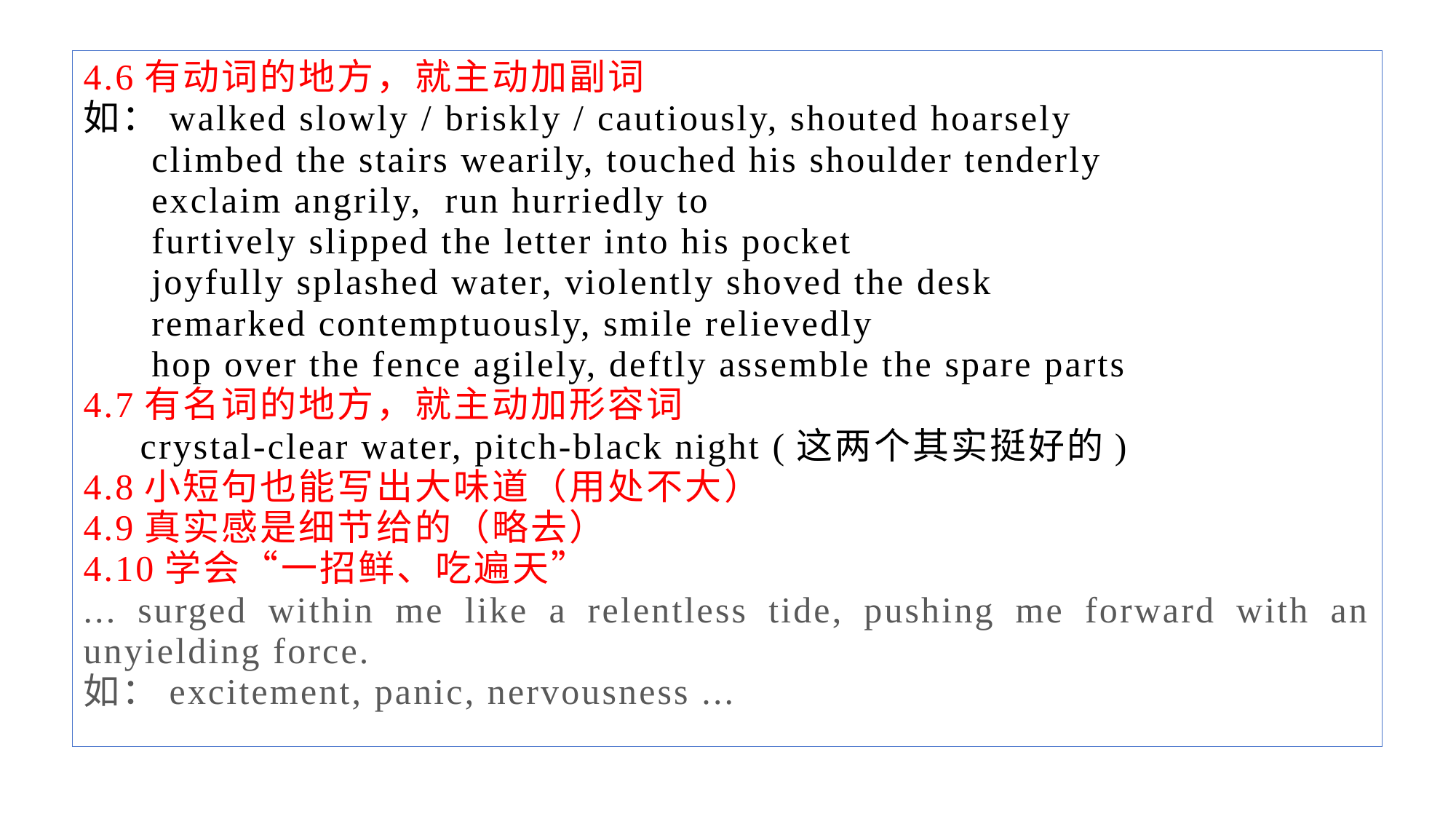

4.6有动词的地方，就主动加副词
如：walked slowly / briskly / cautiously, shouted hoarsely
      climbed the stairs wearily, touched his shoulder tenderly
      exclaim angrily,  run hurriedly to
      furtively slipped the letter into his pocket
      joyfully splashed water, violently shoved the desk
      remarked contemptuously, smile relievedly
      hop over the fence agilely, deftly assemble the spare parts
4.7有名词的地方，就主动加形容词
     crystal-clear water, pitch-black night (这两个其实挺好的)
4.8小短句也能写出大味道（用处不大）
4.9真实感是细节给的（略去）
4.10学会“一招鲜、吃遍天”
... surged within me like a relentless tide, pushing me forward with an unyielding force.
如：excitement, panic, nervousness ...